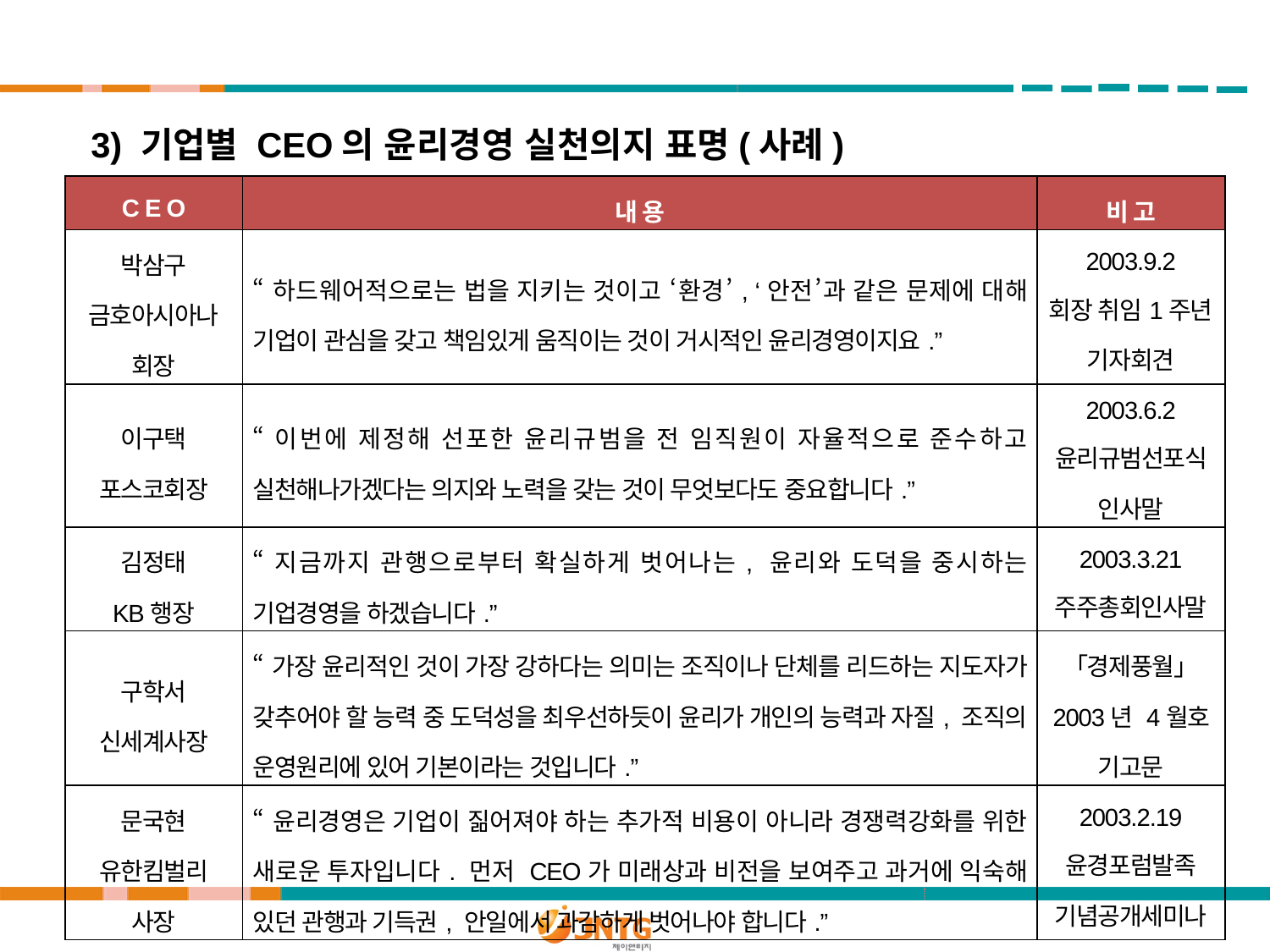

3) 기업별 CEO의 윤리경영 실천의지 표명(사례)

| C E O | 내 용 | 비 고 |
| --- | --- | --- |
| 박삼구 금호아시아나 회장 | “하드웨어적으로는 법을 지키는 것이고 ‘환경’, ‘안전’과 같은 문제에 대해 기업이 관심을 갖고 책임있게 움직이는 것이 거시적인 윤리경영이지요.” | 2003.9.2 회장 취임1주년 기자회견 |
| 이구택 포스코회장 | “이번에 제정해 선포한 윤리규범을 전 임직원이 자율적으로 준수하고 실천해나가겠다는 의지와 노력을 갖는 것이 무엇보다도 중요합니다.” | 2003.6.2 윤리규범선포식 인사말 |
| 김정태 KB행장 | “지금까지 관행으로부터 확실하게 벗어나는, 윤리와 도덕을 중시하는 기업경영을 하겠습니다.” | 2003.3.21 주주총회인사말 |
| 구학서 신세계사장 | “가장 윤리적인 것이 가장 강하다는 의미는 조직이나 단체를 리드하는 지도자가 갖추어야 할 능력 중 도덕성을 최우선하듯이 윤리가 개인의 능력과 자질, 조직의 운영원리에 있어 기본이라는 것입니다.” | 「경제풍월」 2003년 4월호 기고문 |
| 문국현 유한킴벌리 사장 | “윤리경영은 기업이 짊어져야 하는 추가적 비용이 아니라 경쟁력강화를 위한 새로운 투자입니다. 먼저 CEO가 미래상과 비전을 보여주고 과거에 익숙해 있던 관행과 기득권, 안일에서 과감하게 벗어나야 합니다.” | 2003.2.19 윤경포럼발족 기념공개세미나 |